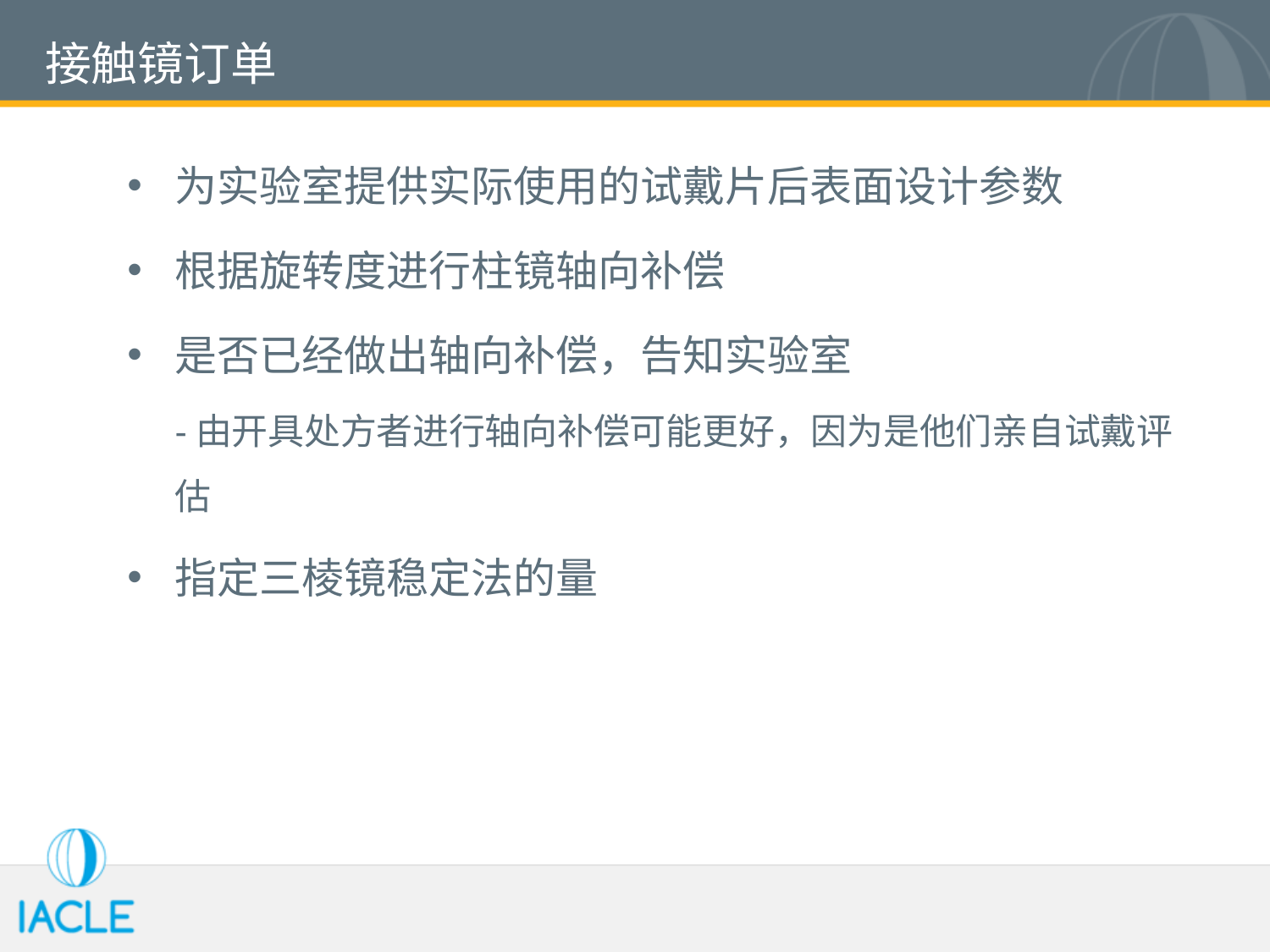

# 接触镜订单
为实验室提供实际使用的试戴片后表面设计参数
根据旋转度进行柱镜轴向补偿
是否已经做出轴向补偿，告知实验室
-由开具处方者进行轴向补偿可能更好，因为是他们亲自试戴评估
指定三棱镜稳定法的量